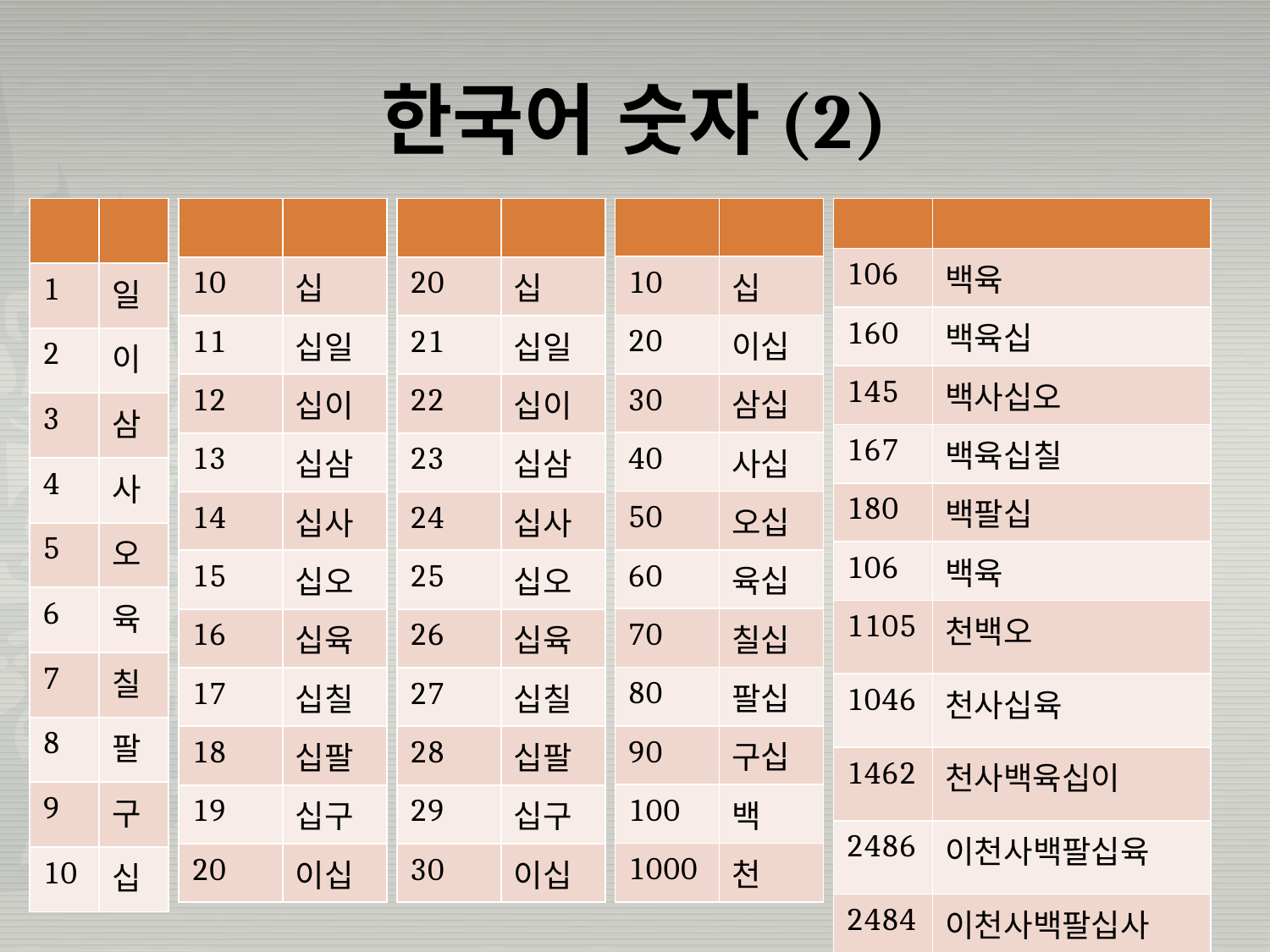

# 한국어 숫자(2)
|  |  |
| --- | --- |
| 1 | 일 |
| 2 | 이 |
| 3 | 삼 |
| 4 | 사 |
| 5 | 오 |
| 6 | 육 |
| 7 | 칠 |
| 8 | 팔 |
| 9 | 구 |
| 10 | 십 |
|  |  |
| --- | --- |
| 10 | 십 |
| 11 | 십일 |
| 12 | 십이 |
| 13 | 십삼 |
| 14 | 십사 |
| 15 | 십오 |
| 16 | 십육 |
| 17 | 십칠 |
| 18 | 십팔 |
| 19 | 십구 |
| 20 | 이십 |
|  |  |
| --- | --- |
| 20 | 십 |
| 21 | 십일 |
| 22 | 십이 |
| 23 | 십삼 |
| 24 | 십사 |
| 25 | 십오 |
| 26 | 십육 |
| 27 | 십칠 |
| 28 | 십팔 |
| 29 | 십구 |
| 30 | 이십 |
|  |  |
| --- | --- |
| 10 | 십 |
| 20 | 이십 |
| 30 | 삼십 |
| 40 | 사십 |
| 50 | 오십 |
| 60 | 육십 |
| 70 | 칠십 |
| 80 | 팔십 |
| 90 | 구십 |
| 100 | 백 |
| 1000 | 천 |
|  |  |
| --- | --- |
| 106 | 백육 |
| 160 | 백육십 |
| 145 | 백사십오 |
| 167 | 백육십칠 |
| 180 | 백팔십 |
| 106 | 백육 |
| 1105 | 천백오 |
| 1046 | 천사십육 |
| 1462 | 천사백육십이 |
| 2486 | 이천사백팔십육 |
| 2484 | 이천사백팔십사 |